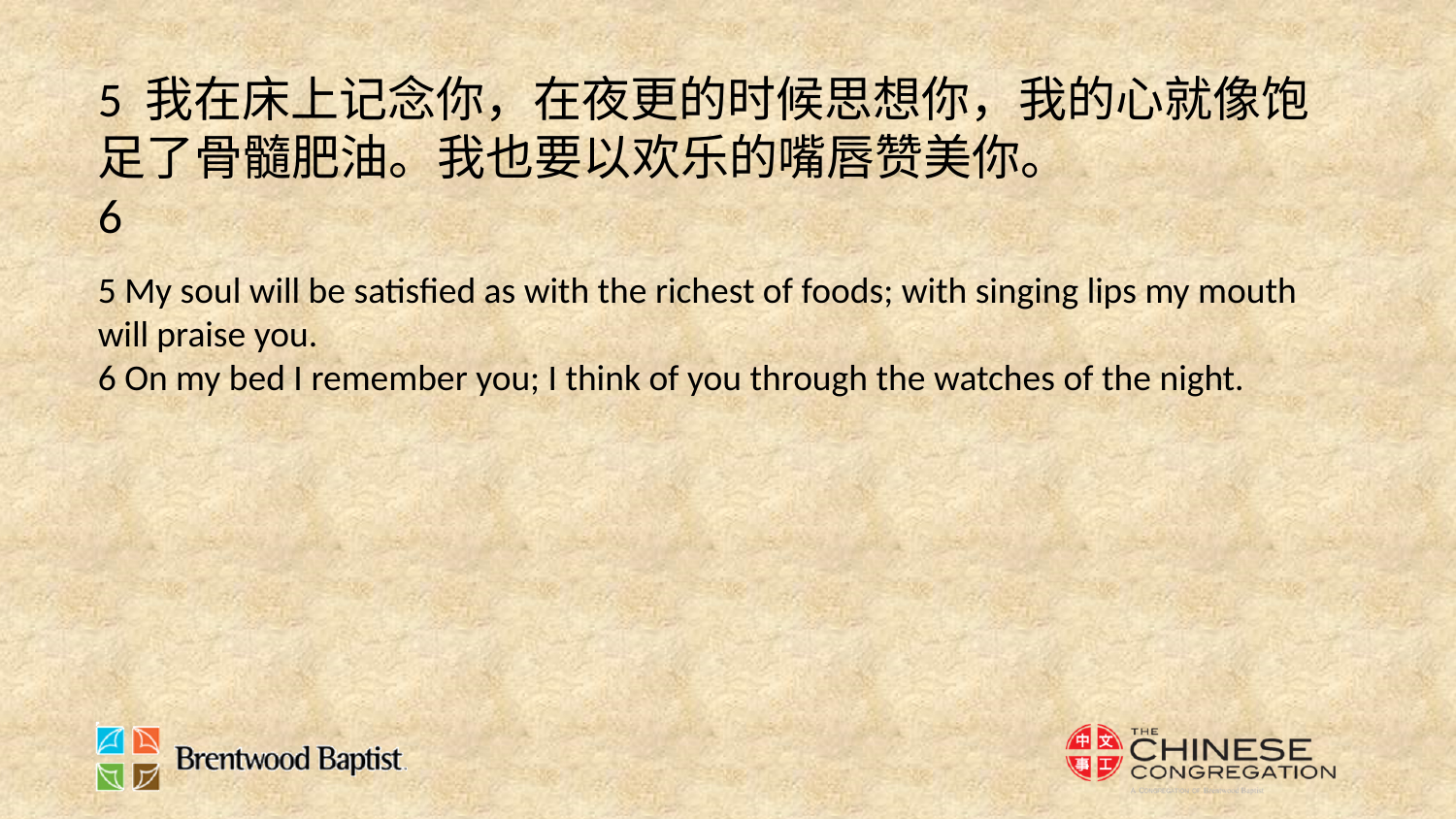

5 我在床上记念你，在夜更的时候思想你，我的心就像饱足了骨髓肥油。我也要以欢乐的嘴唇赞美你。
6

5 My soul will be satisfied as with the richest of foods; with singing lips my mouth will praise you.
6 On my bed I remember you; I think of you through the watches of the night.